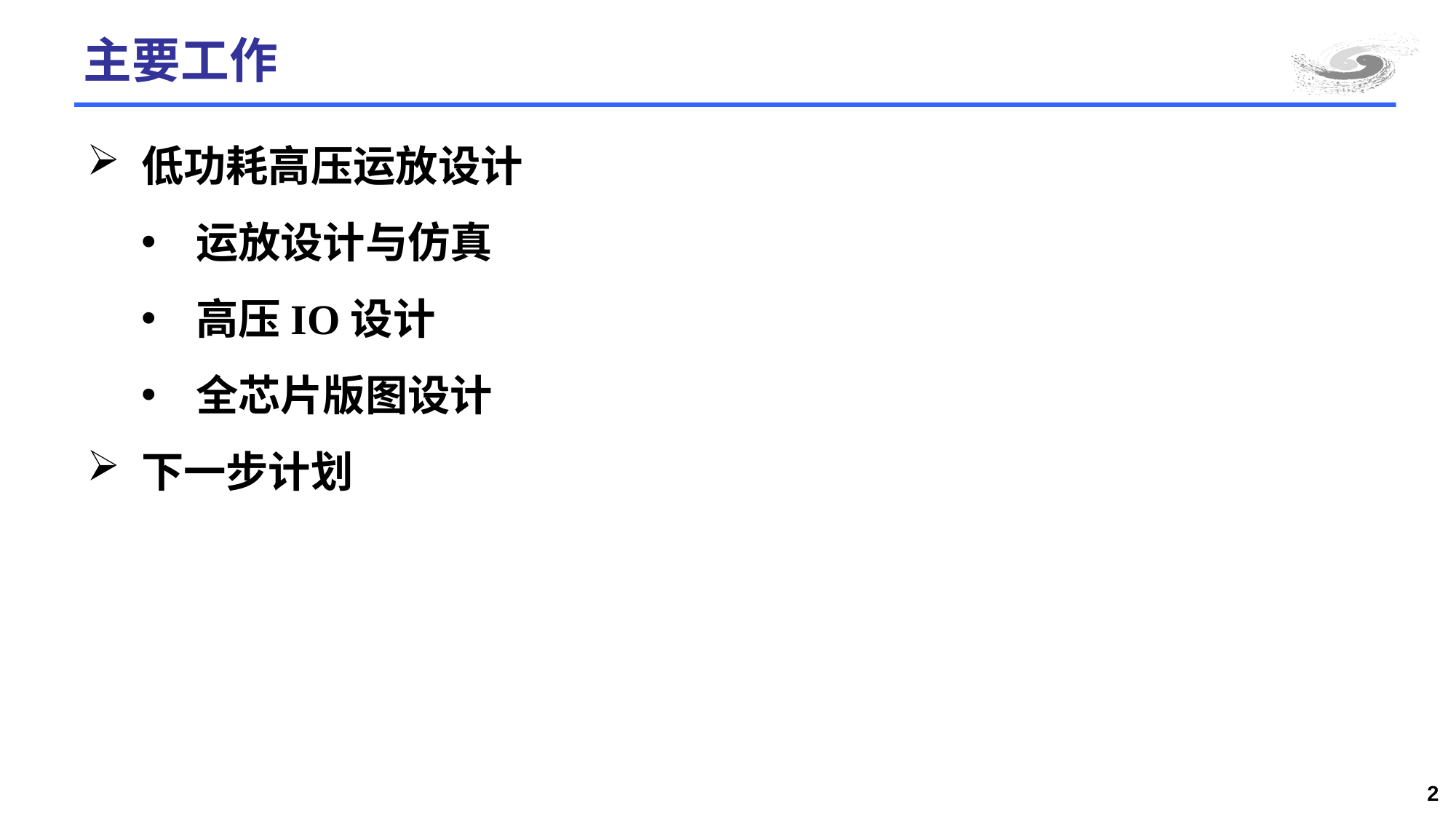

# 主要工作
低功耗高压运放设计
运放设计与仿真
高压IO设计
全芯片版图设计
下一步计划
2